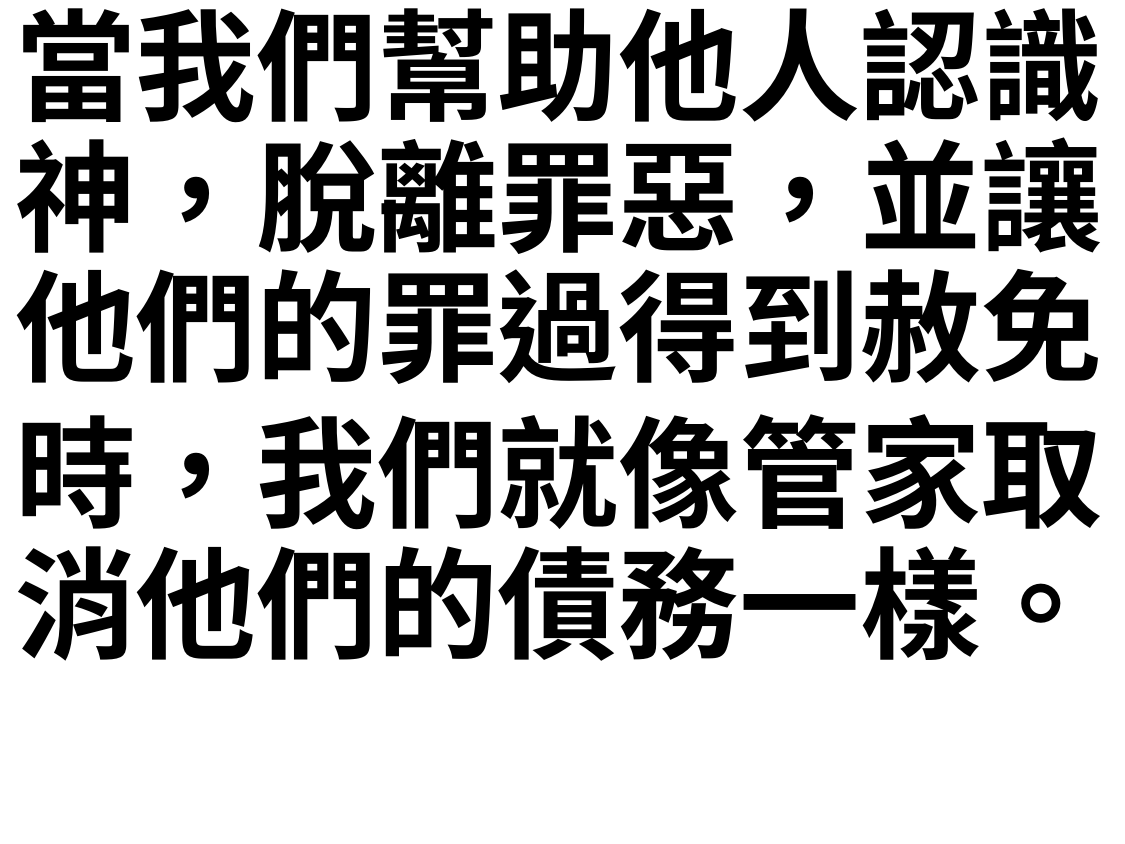

當我們幫助他人認識神，脫離罪惡，並讓他們的罪過得到赦免
時，我們就像管家取消他們的債務一樣。